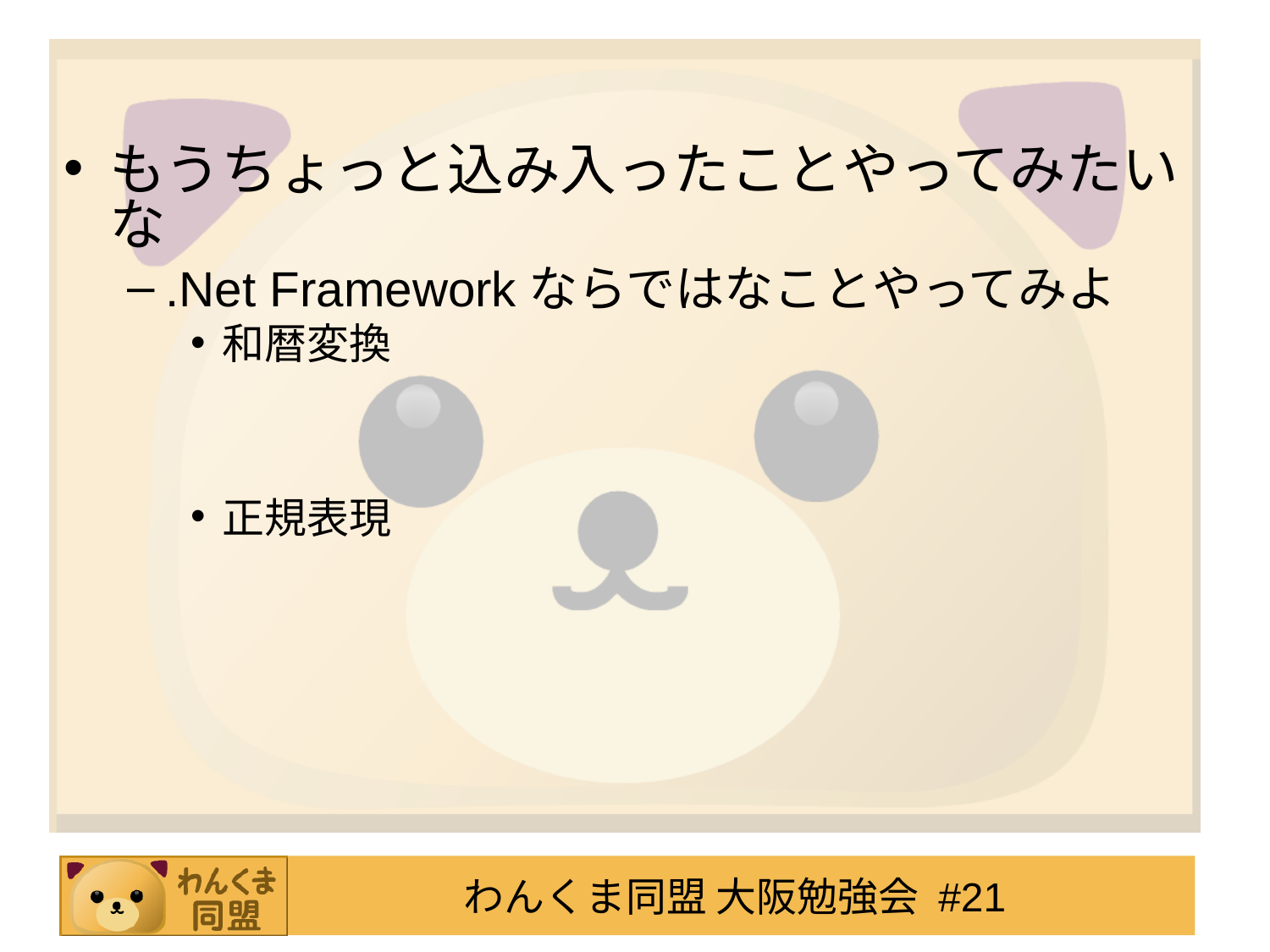

もうちょっと込み入ったことやってみたいな
.Net Frameworkならではなことやってみよ
和暦変換

正規表現